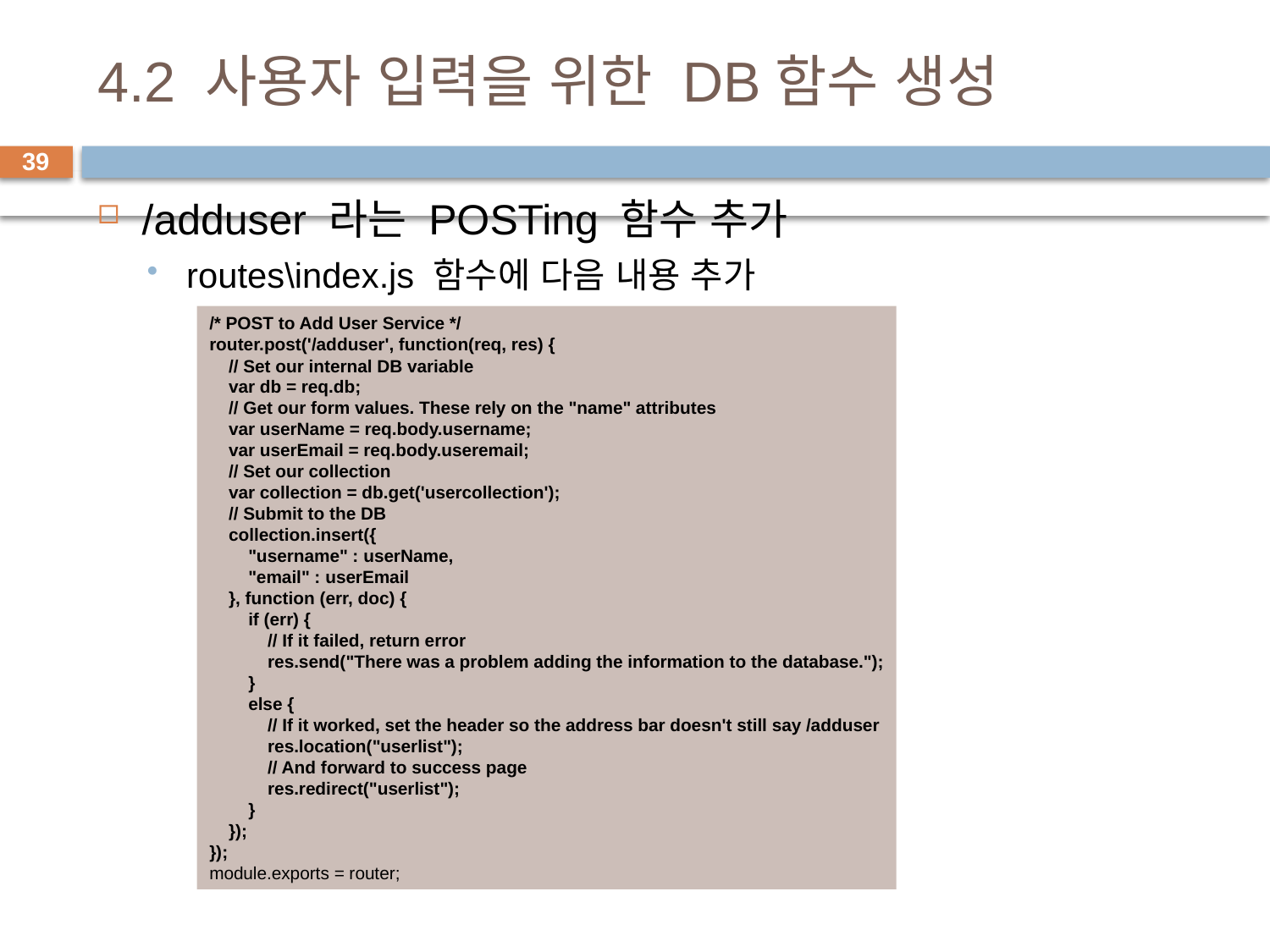

# 4.2 사용자 입력을 위한 DB함수 생성
39
/adduser 라는 POSTing 함수 추가
routes\index.js 함수에 다음 내용 추가
/* POST to Add User Service */
router.post('/adduser', function(req, res) {
    // Set our internal DB variable
    var db = req.db;
    // Get our form values. These rely on the "name" attributes
    var userName = req.body.username;
    var userEmail = req.body.useremail;
    // Set our collection
    var collection = db.get('usercollection');
    // Submit to the DB
    collection.insert({
        "username" : userName,
        "email" : userEmail
    }, function (err, doc) {
        if (err) {
            // If it failed, return error
            res.send("There was a problem adding the information to the database.");
        }
        else {
            // If it worked, set the header so the address bar doesn't still say /adduser
            res.location("userlist");
            // And forward to success page
            res.redirect("userlist");
        }
    });
});
module.exports = router;